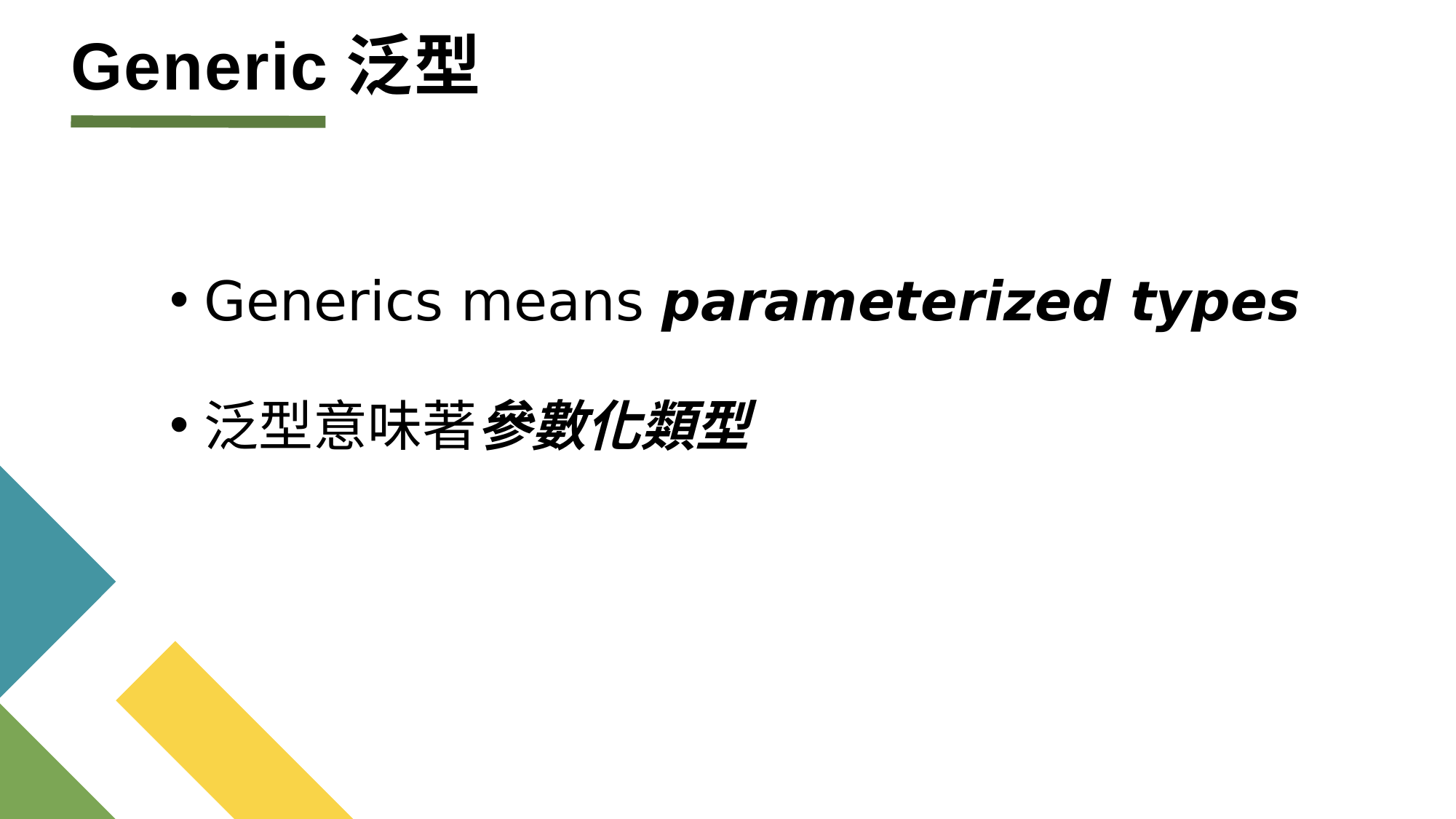

# Generic泛型
Generics means parameterized types
泛型意味著參數化類型